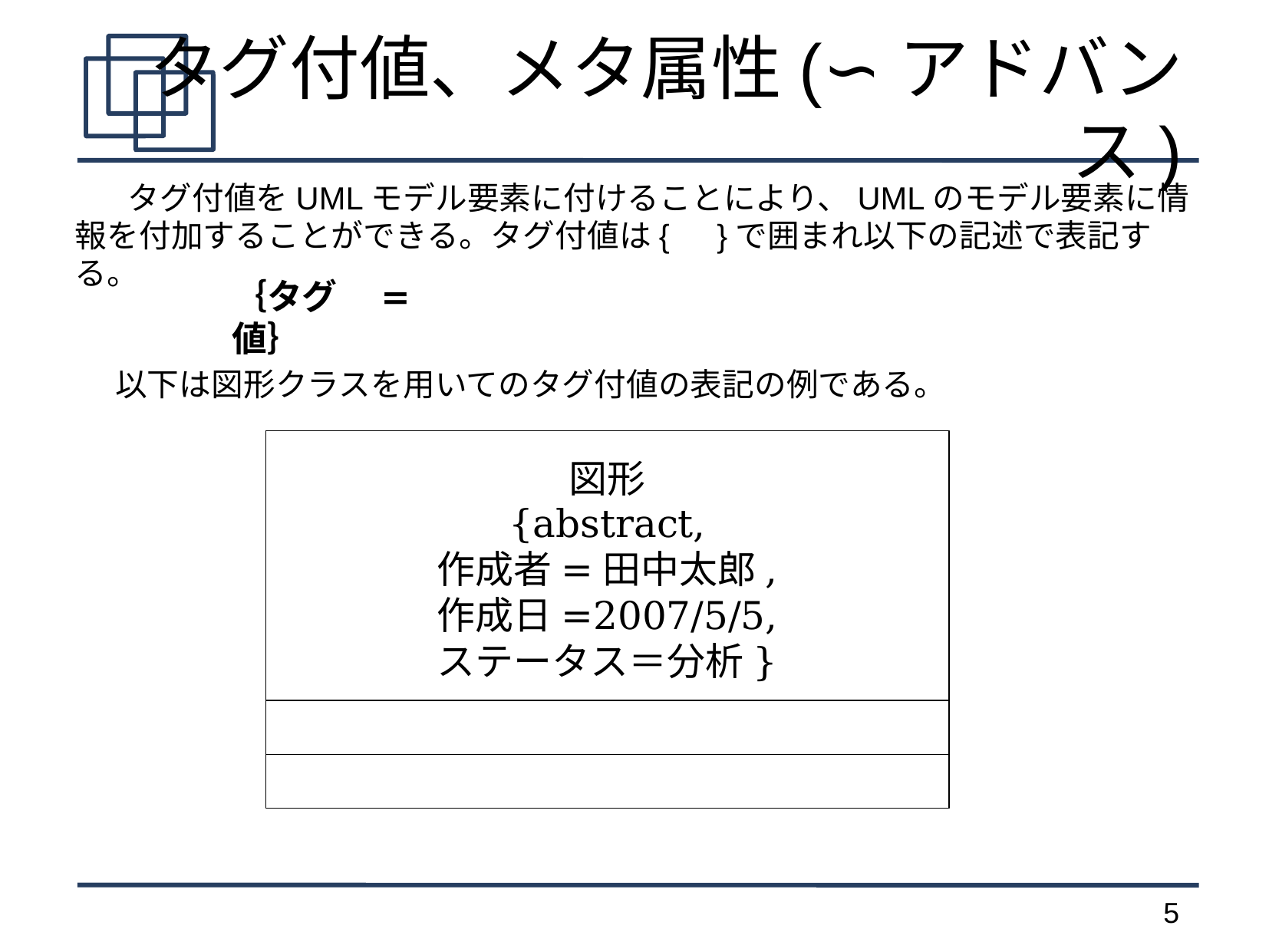

# タグ付値、メタ属性(∽アドバンス)
　　　タグ付値をUMLモデル要素に付けることにより、UMLのモデル要素に情報を付加することができる。タグ付値は{　}で囲まれ以下の記述で表記する。
｛タグ　=　値｝
以下は図形クラスを用いてのタグ付値の表記の例である。

図形
{abstract,
作成者=田中太郎,
作成日=2007/5/5,
ステータス＝分析}